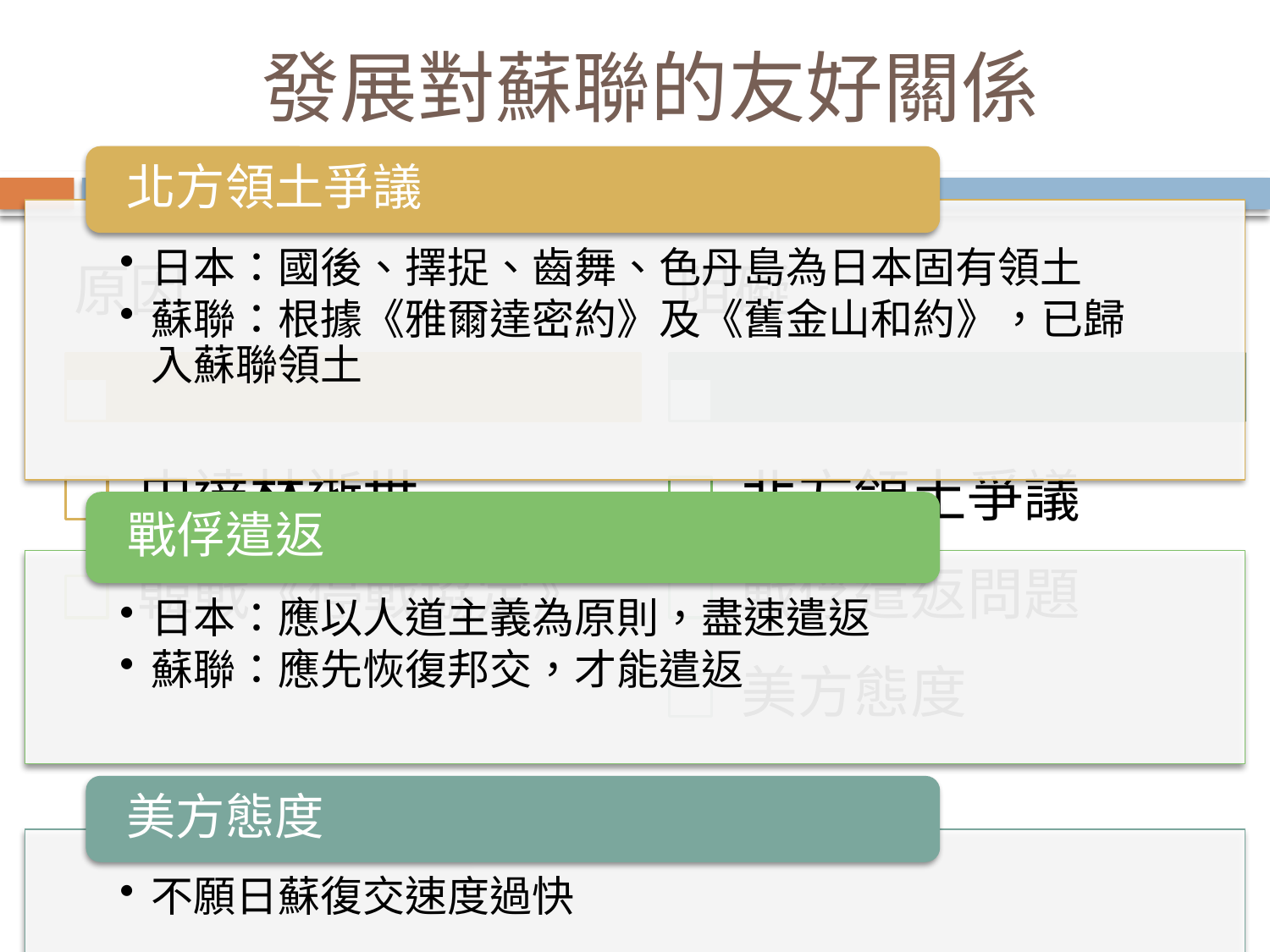

# 發展對蘇聯的友好關係
日本：國後、擇捉、齒舞、色丹島為日本固有領土
蘇聯：根據《雅爾達密約》及《舊金山和約》，已歸  入蘇聯領土
北方領土爭議
日本：應以人道主義為原則，盡速遣返
蘇聯：應先恢復邦交，才能遣返
戰俘遣返
不願日蘇復交速度過快
美方態度

原因
史達林逝世
韓戰《停戰協定》
阻礙
北方領土爭議
戰俘遣返問題
美方態度